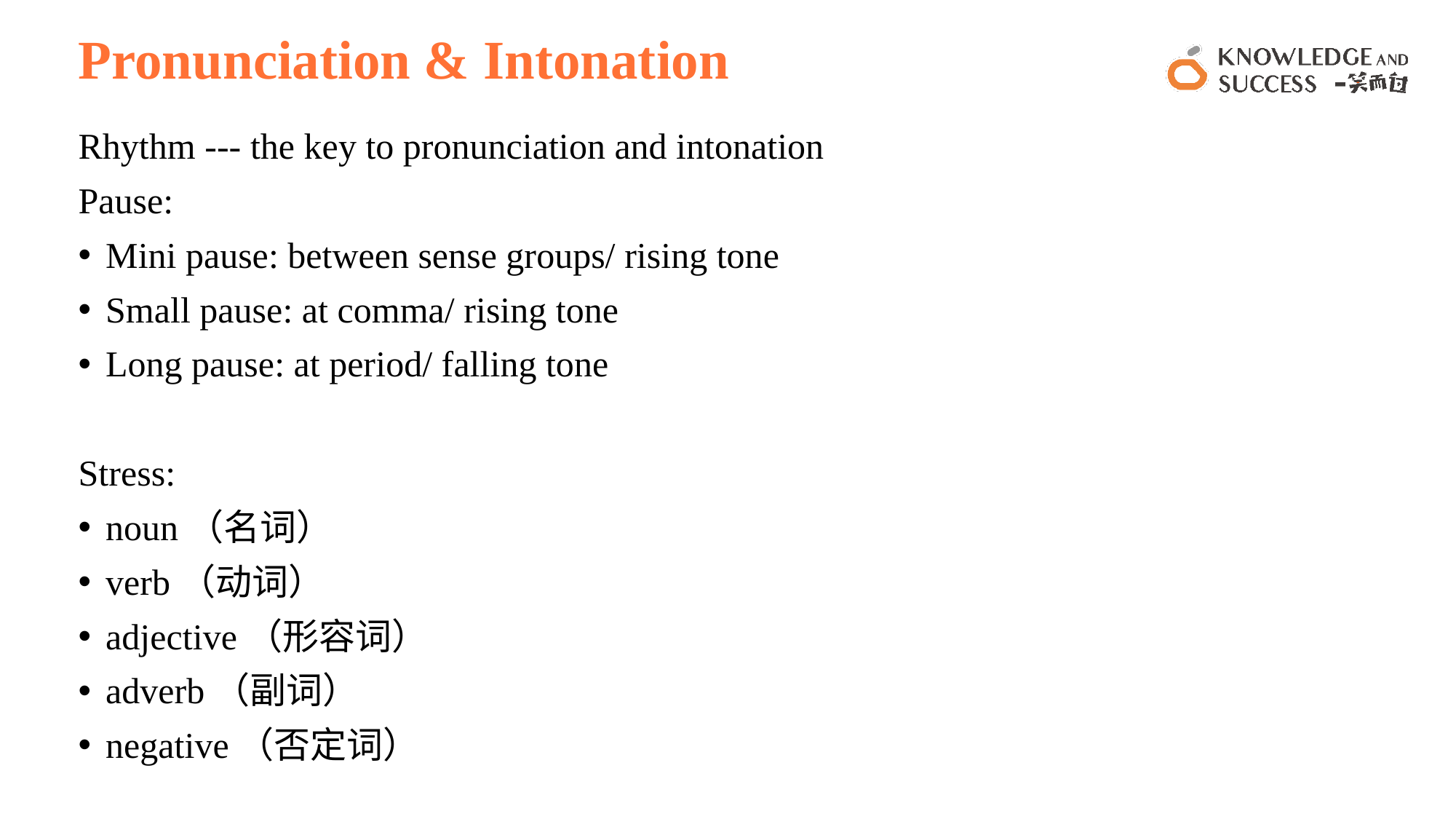

# Pronunciation & Intonation
Rhythm --- the key to pronunciation and intonation
Pause:
Mini pause: between sense groups/ rising tone
Small pause: at comma/ rising tone
Long pause: at period/ falling tone

Stress:
noun（名词）
verb（动词）
adjective（形容词）
adverb（副词）
negative（否定词）